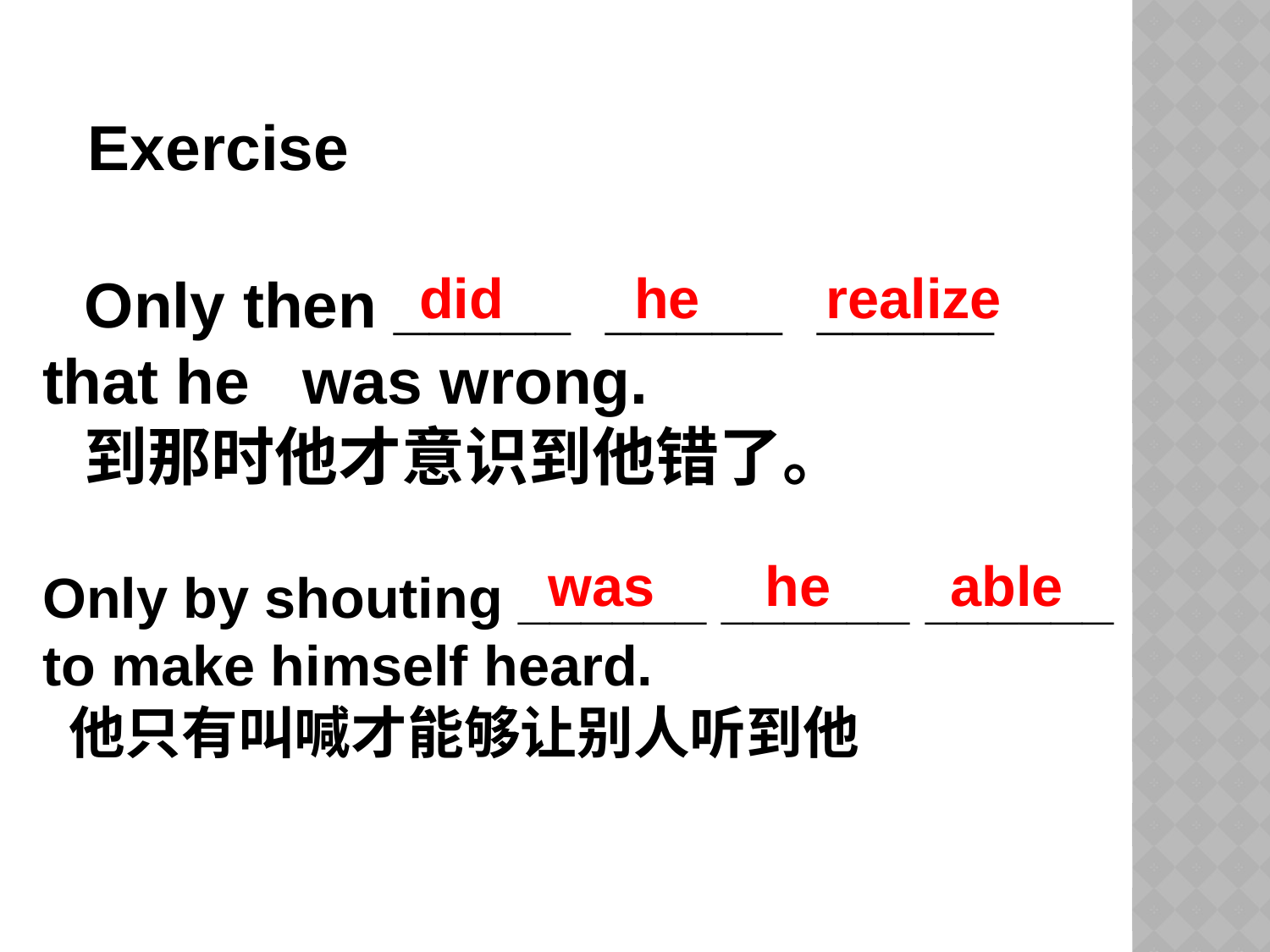

Exercise
did
  he
realize
Only then _____  _____  _____   that he   was wrong.
到那时他才意识到他错了。
was
 he
able
Only by shouting ______ ______ ______
to make himself heard.
 他只有叫喊才能够让别人听到他